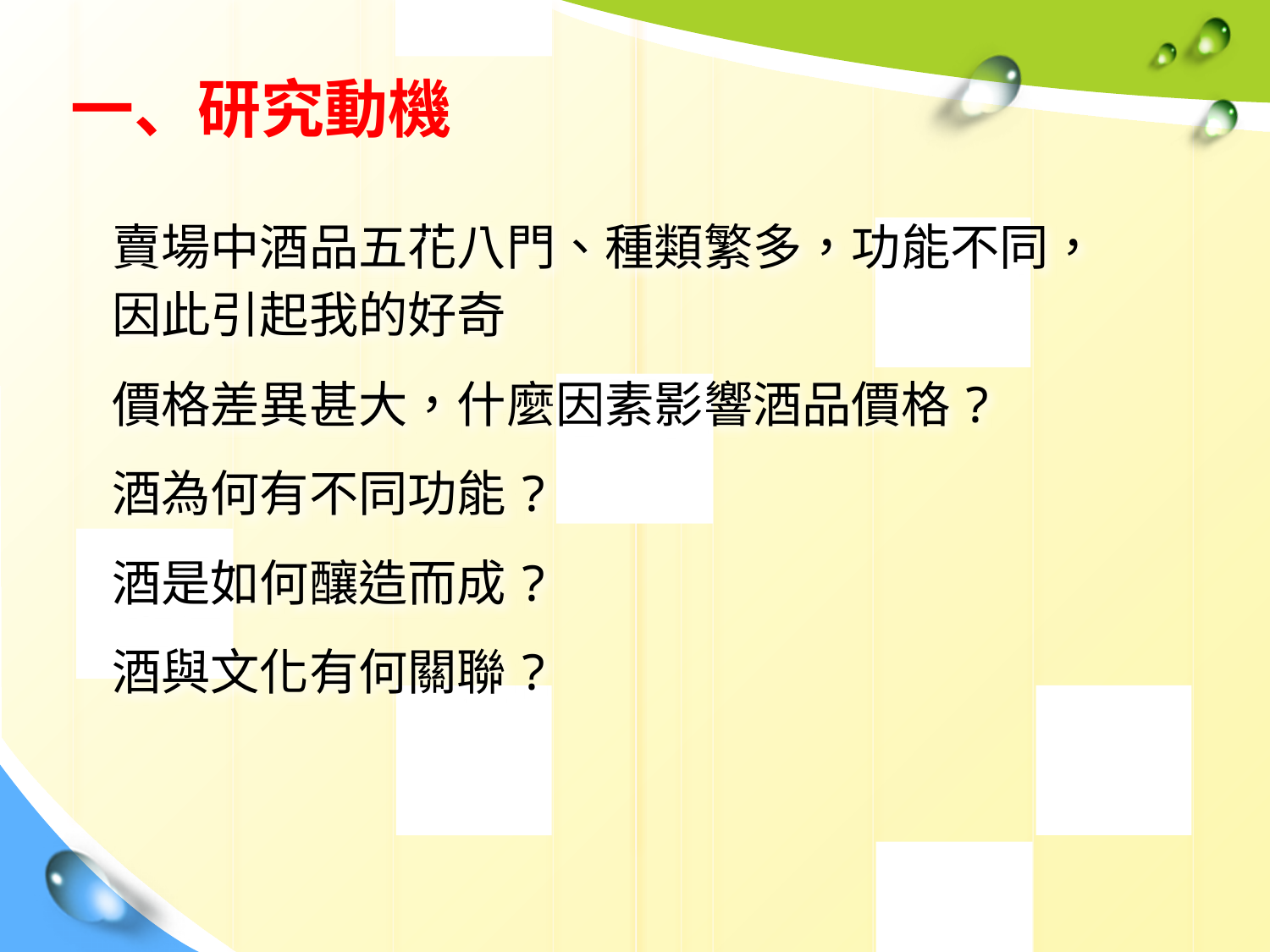

一、研究動機

賣場中酒品五花八門、種類繁多，功能不同，因此引起我的好奇
價格差異甚大，什麼因素影響酒品價格?
酒為何有不同功能?
酒是如何釀造而成?
酒與文化有何關聯?
#